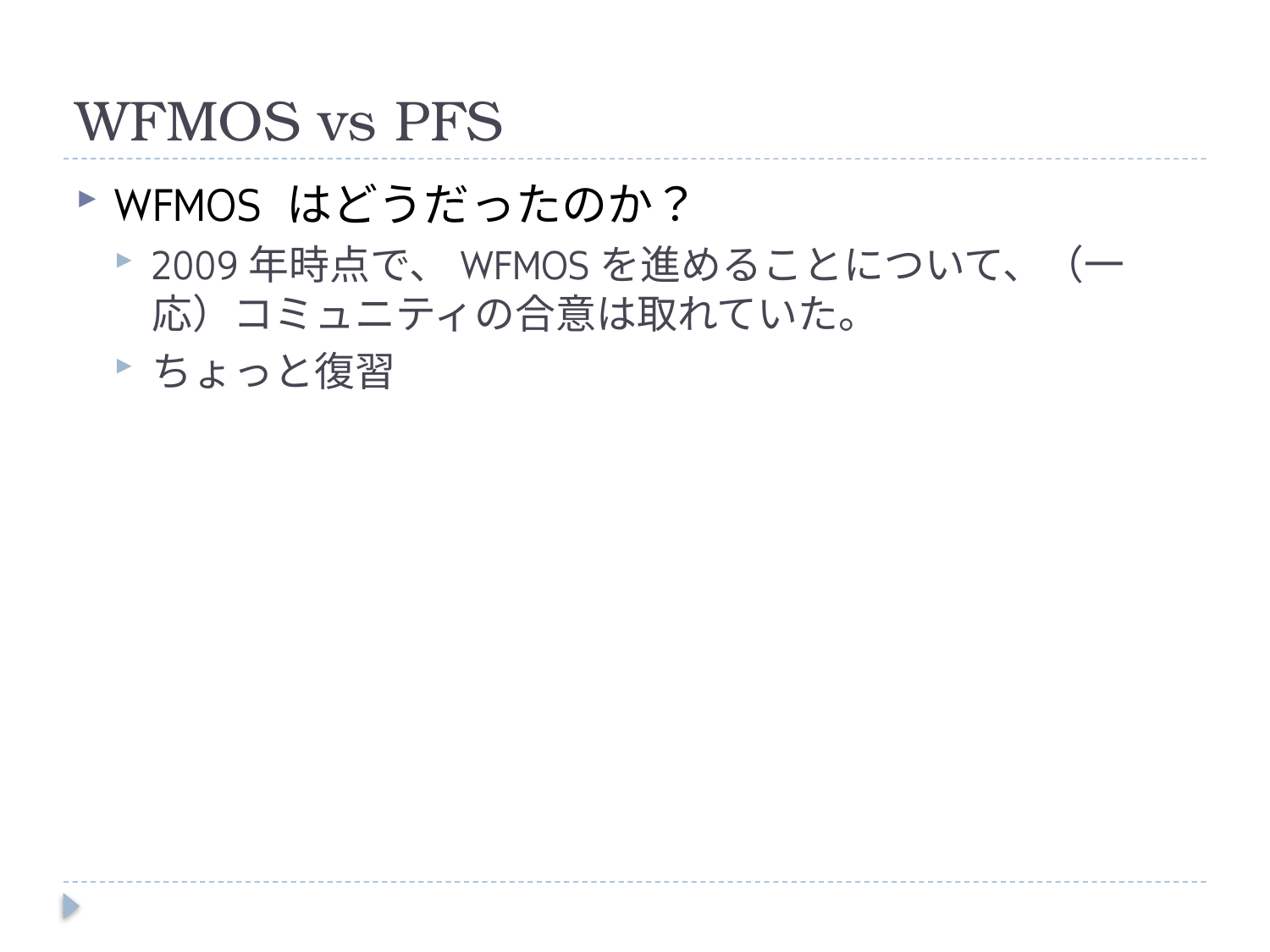

# WFMOS vs PFS
WFMOS はどうだったのか？
2009年時点で、WFMOSを進めることについて、（一応）コミュニティの合意は取れていた。
ちょっと復習